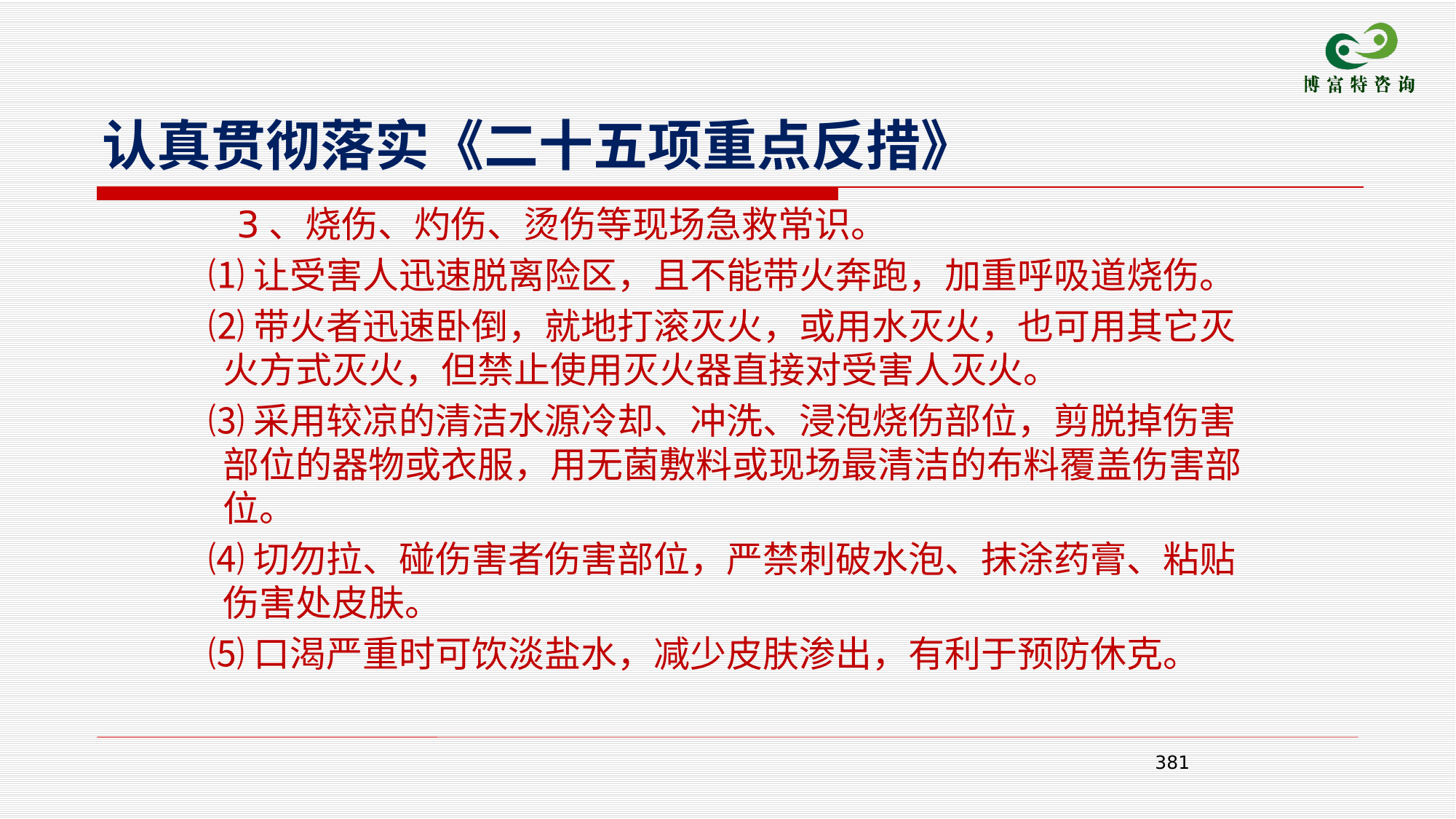

认真贯彻落实《二十五项重点反措》
      3、烧伤、灼伤、烫伤等现场急救常识。
     ⑴让受害人迅速脱离险区，且不能带火奔跑，加重呼吸道烧伤。
     ⑵带火者迅速卧倒，就地打滚灭火，或用水灭火，也可用其它灭火方式灭火，但禁止使用灭火器直接对受害人灭火。
     ⑶采用较凉的清洁水源冷却、冲洗、浸泡烧伤部位，剪脱掉伤害部位的器物或衣服，用无菌敷料或现场最清洁的布料覆盖伤害部位。
     ⑷切勿拉、碰伤害者伤害部位，严禁刺破水泡、抹涂药膏、粘贴伤害处皮肤。
     ⑸口渴严重时可饮淡盐水，减少皮肤渗出，有利于预防休克。

381